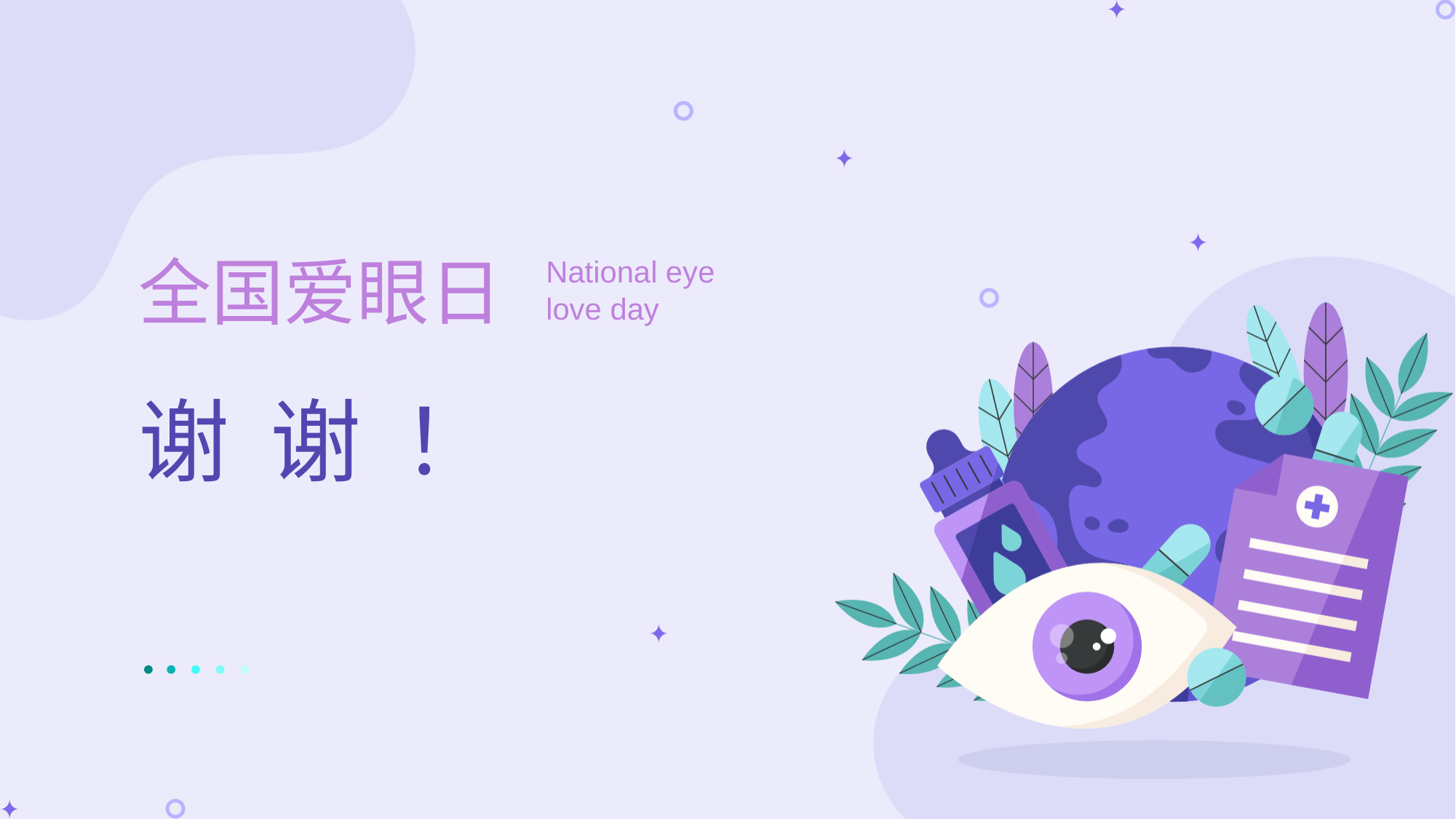

全国爱眼日
National eye
love day
谢  谢  ！